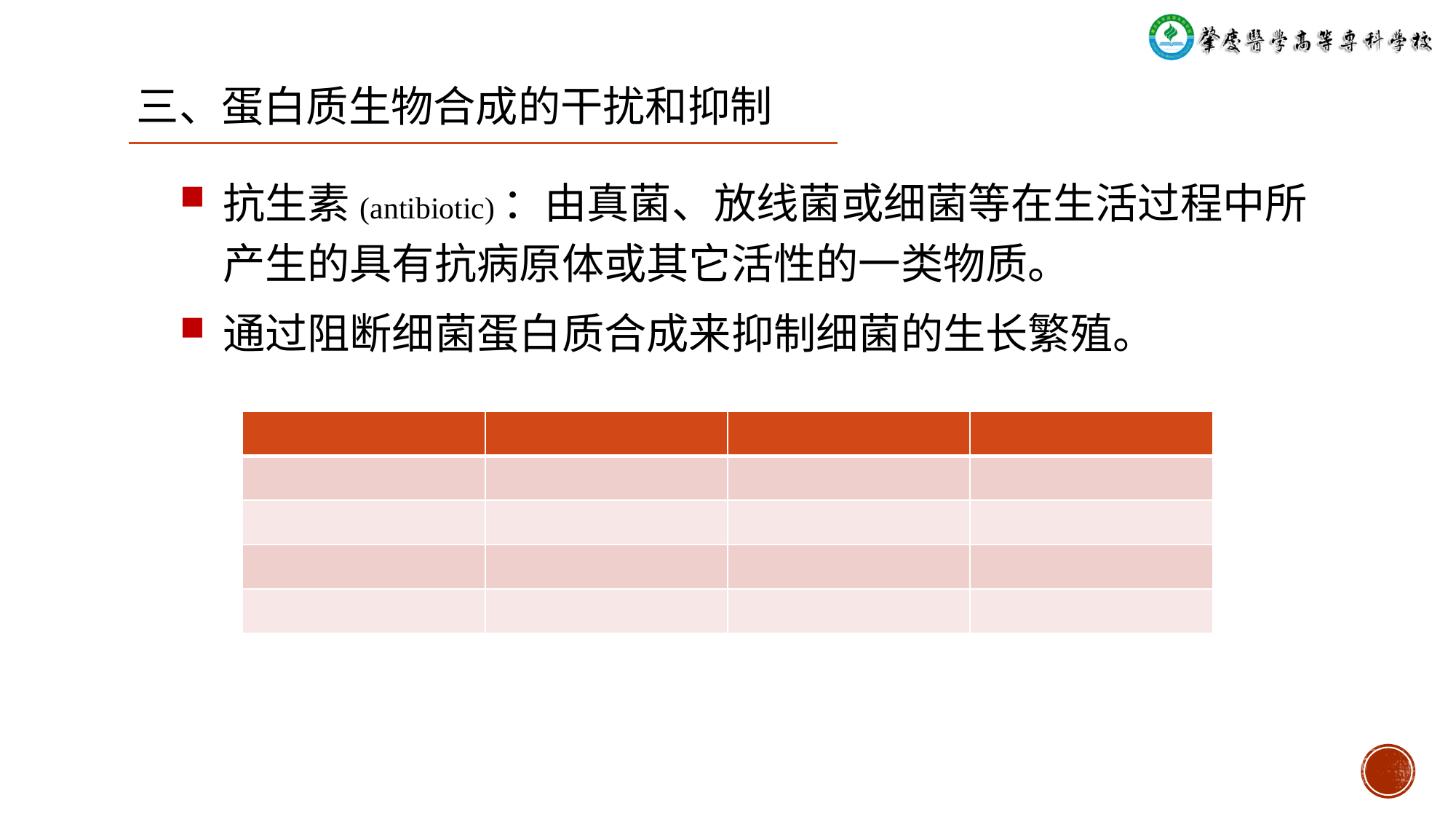

三、蛋白质生物合成的干扰和抑制
抗生素(antibiotic)：由真菌、放线菌或细菌等在生活过程中所产生的具有抗病原体或其它活性的一类物质。
通过阻断细菌蛋白质合成来抑制细菌的生长繁殖。
|  |  |  |  |
| --- | --- | --- | --- |
|  |  |  |  |
|  |  |  |  |
|  |  |  |  |
|  |  |  |  |